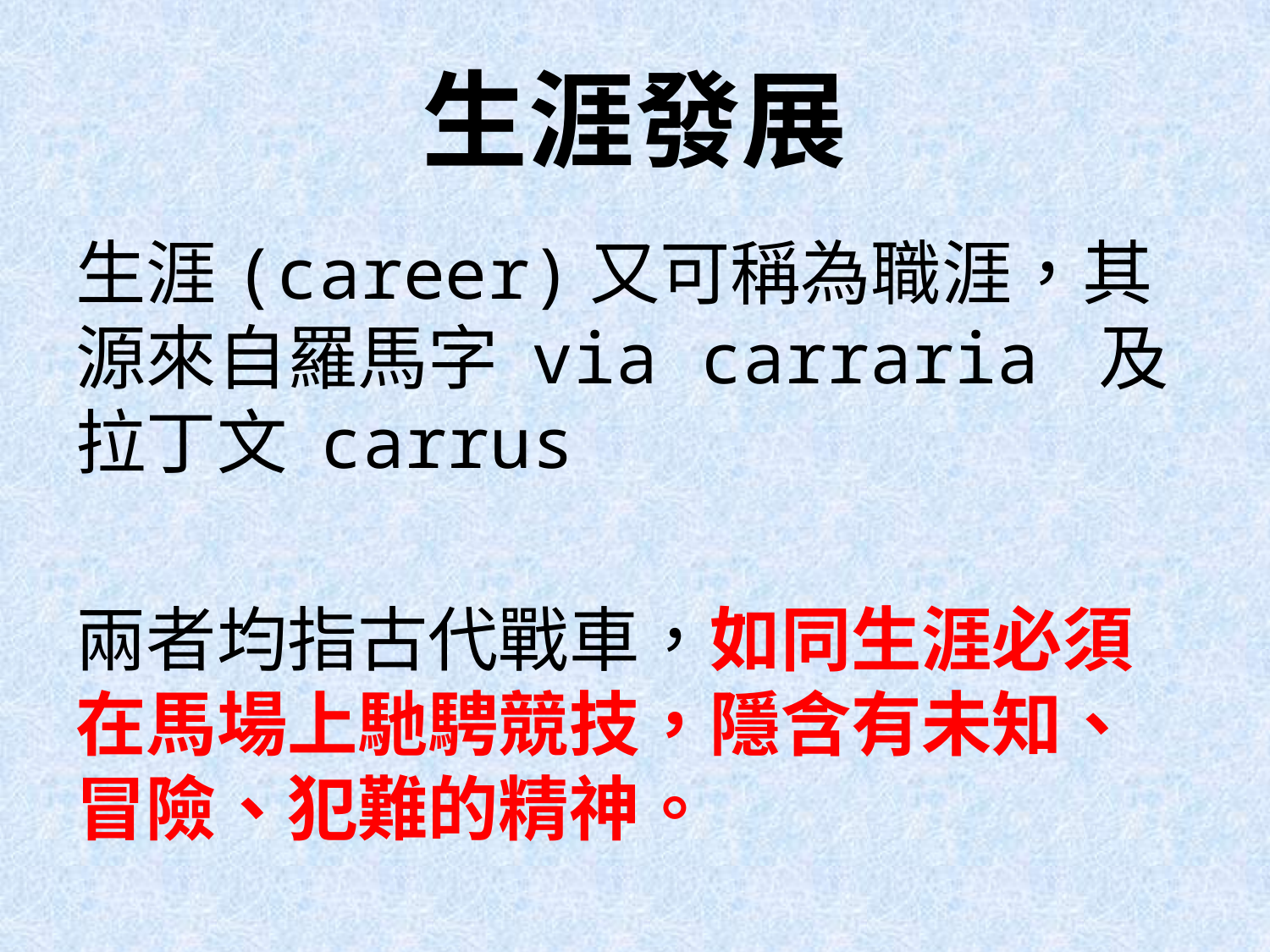

# 生涯發展
生涯(career)又可稱為職涯，其源來自羅馬字 via carraria 及拉丁文 carrus

兩者均指古代戰車，如同生涯必須在馬場上馳騁競技，隱含有未知、冒險、犯難的精神。